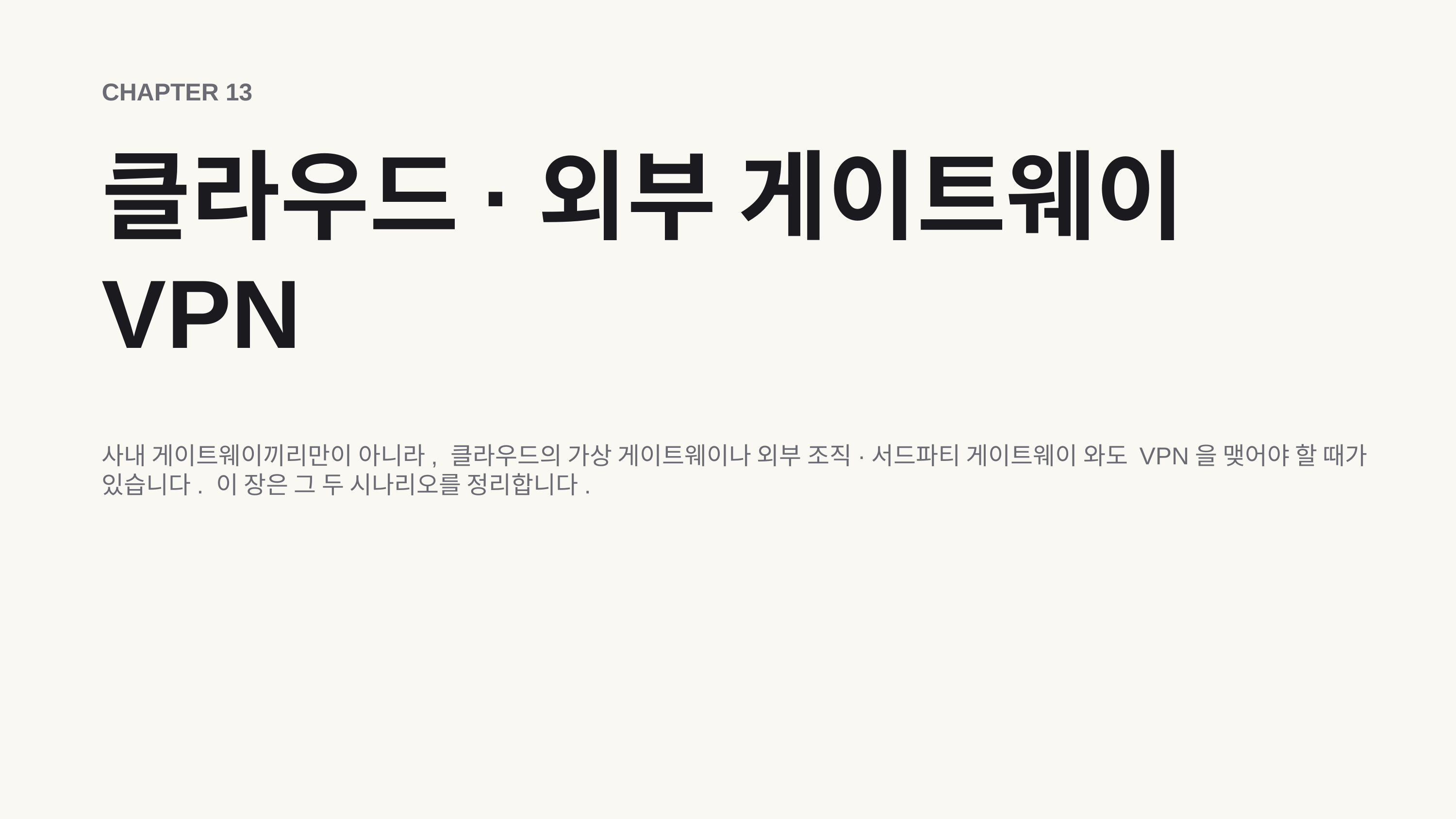

CHAPTER 13
클라우드·외부 게이트웨이 VPN
사내 게이트웨이끼리만이 아니라, 클라우드의 가상 게이트웨이나 외부 조직·서드파티 게이트웨이 와도 VPN을 맺어야 할 때가 있습니다. 이 장은 그 두 시나리오를 정리합니다.